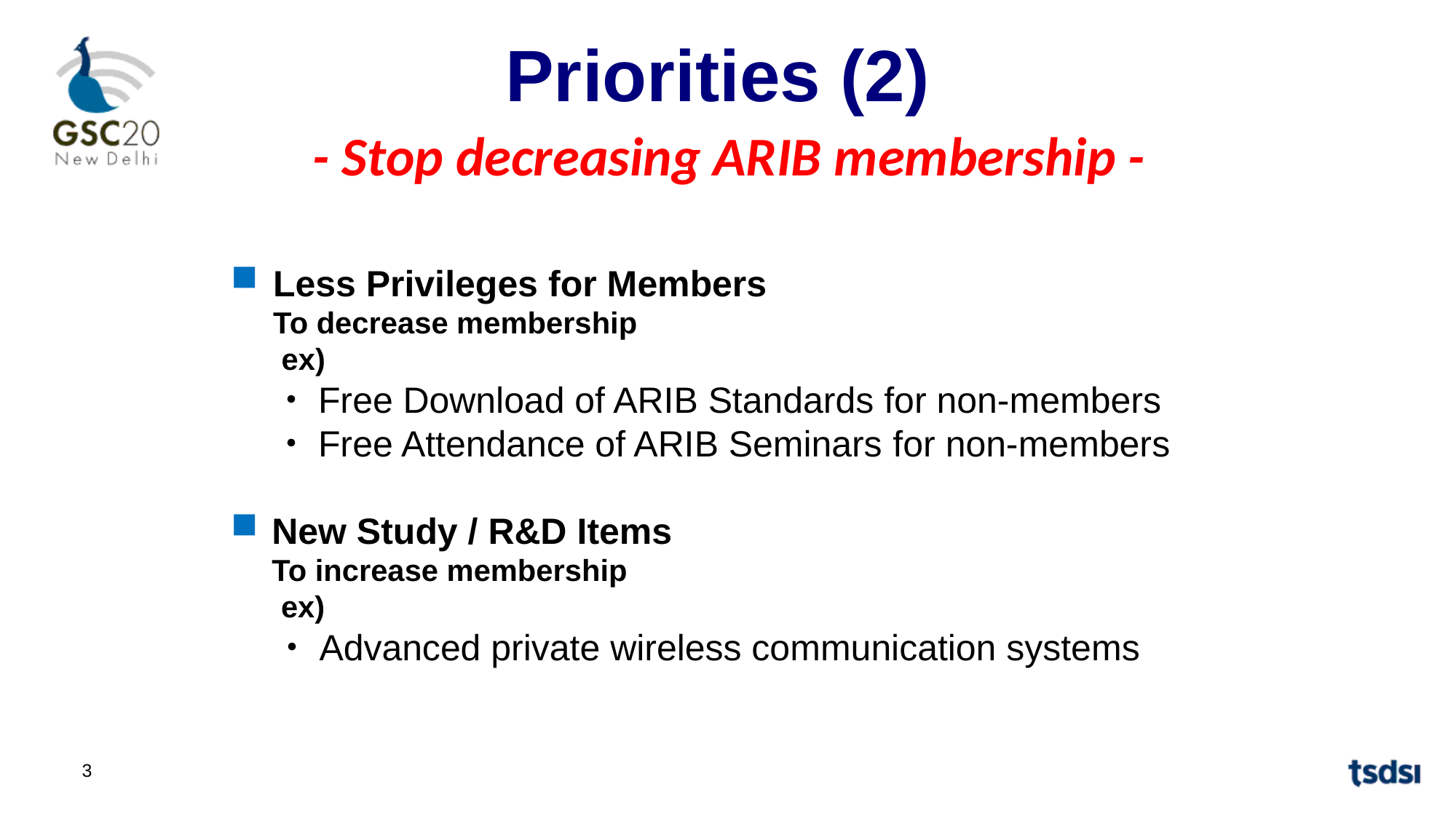

Priorities (2)
- Stop decreasing ARIB membership -
Less Privileges for Members
To decrease membership
 ex)
・Free Download of ARIB Standards for non-members
・Free Attendance of ARIB Seminars for non-members

New Study / R&D Items
To increase membership
      ex)
・Advanced private wireless communication systems
3